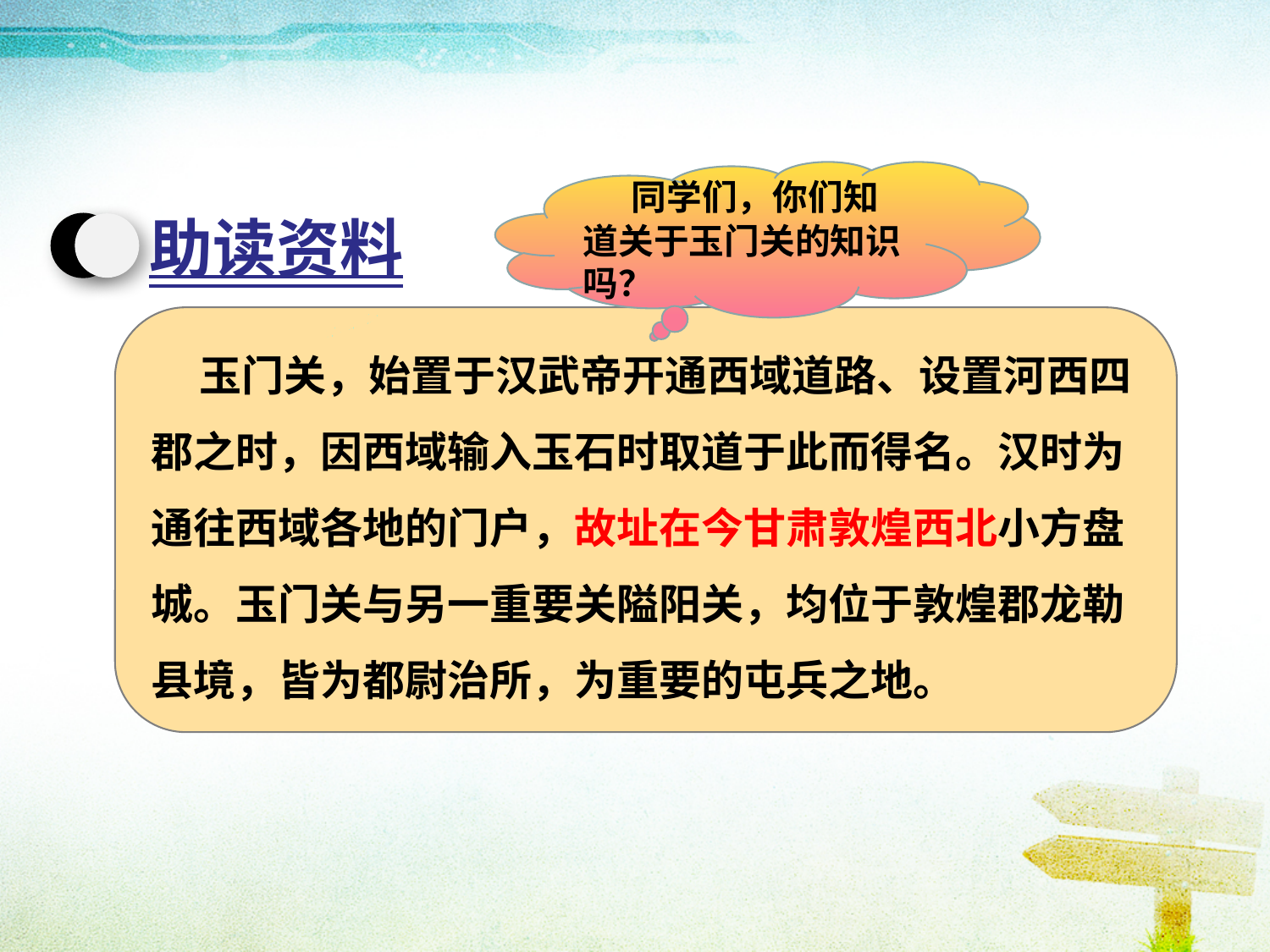

同学们，你们知道关于玉门关的知识吗？
助读资料

    玉门关，始置于汉武帝开通西域道路、设置河西四郡之时，因西域输入玉石时取道于此而得名。汉时为通往西域各地的门户，故址在今甘肃敦煌西北小方盘城。玉门关与另一重要关隘阳关，均位于敦煌郡龙勒县境，皆为都尉治所，为重要的屯兵之地。